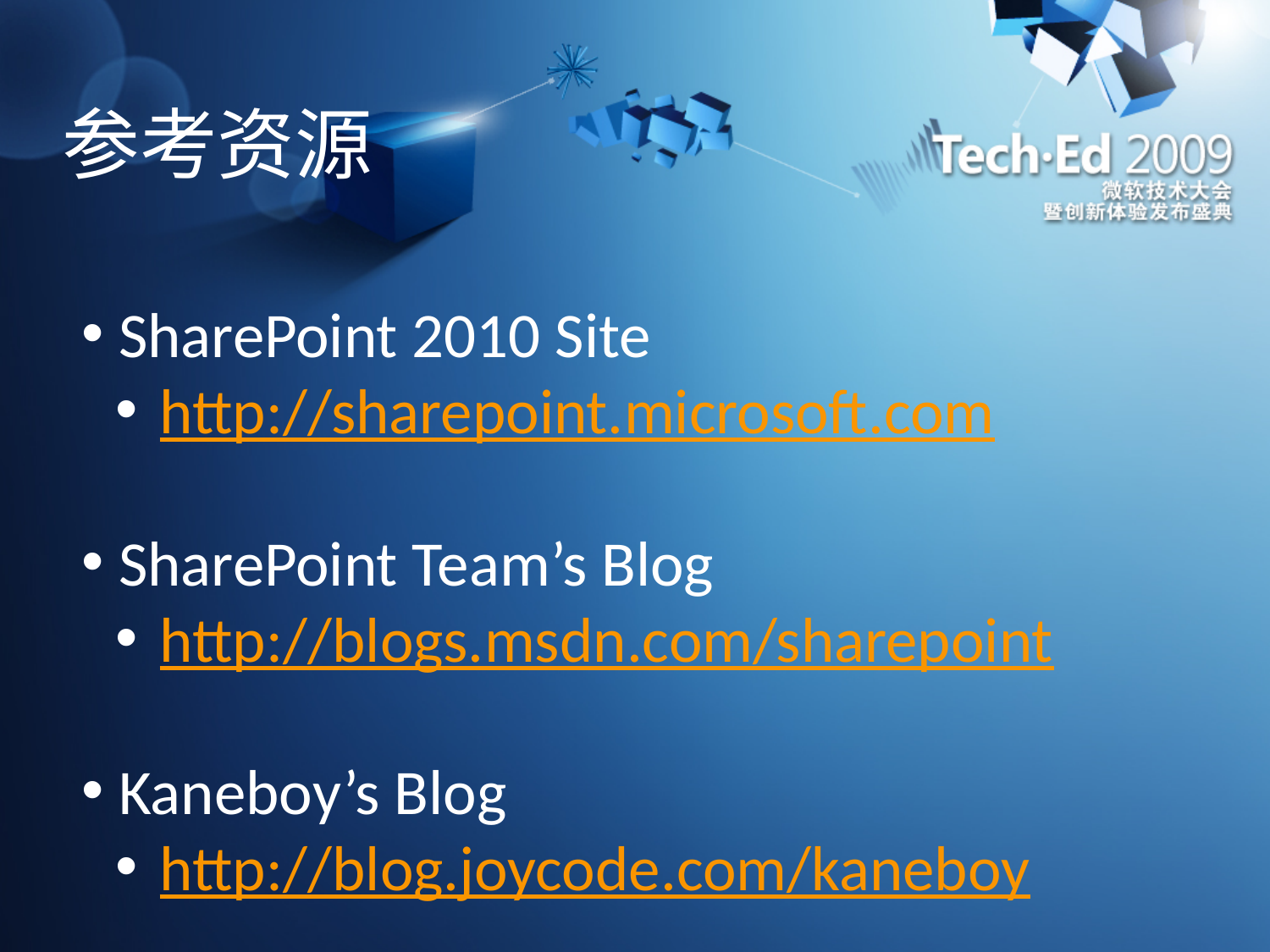

# 参考资源
 SharePoint 2010 Site
 http://sharepoint.microsoft.com

 SharePoint Team’s Blog
 http://blogs.msdn.com/sharepoint

 Kaneboy’s Blog
 http://blog.joycode.com/kaneboy